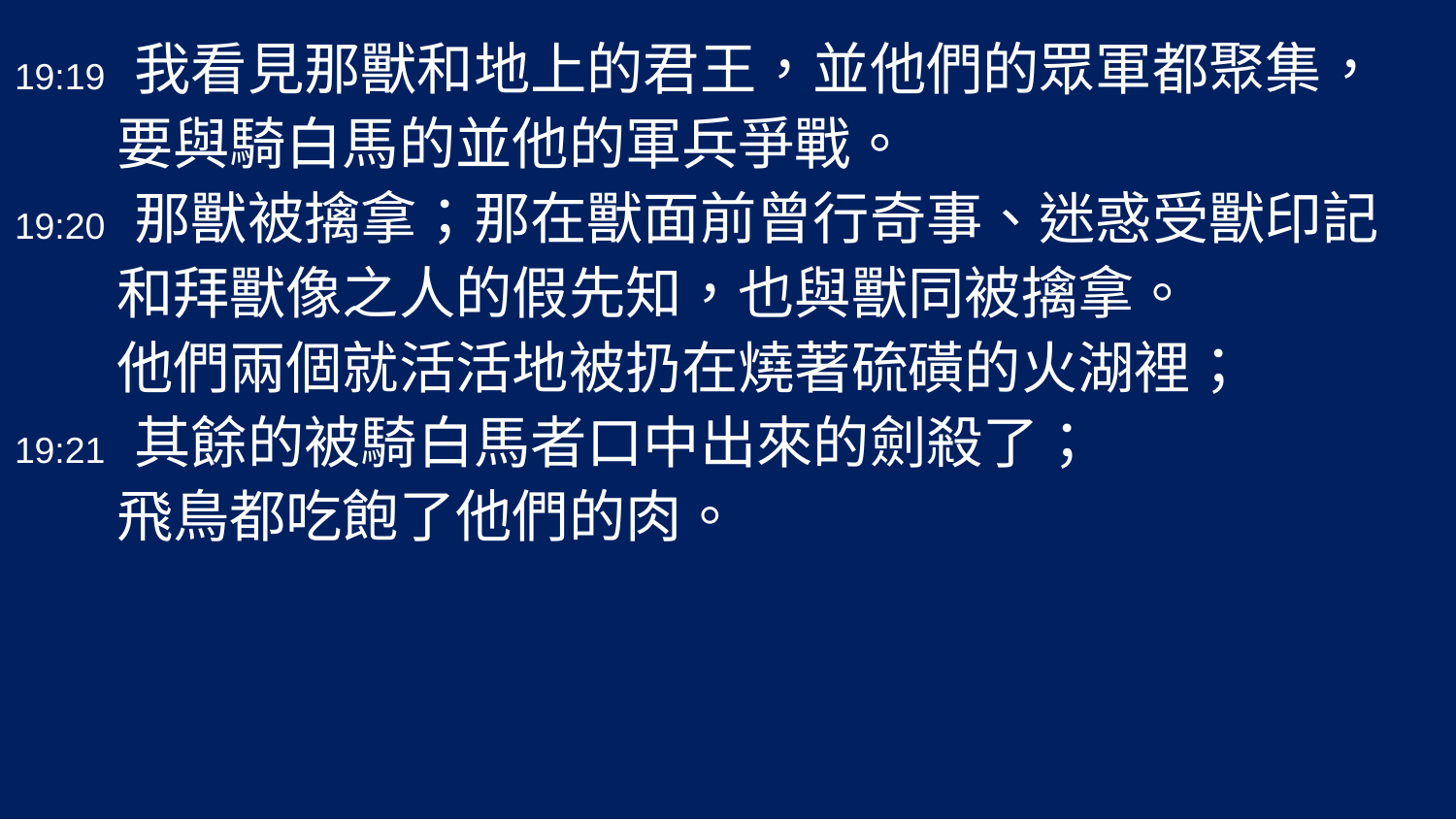

19:19 我看見那獸和地上的君王，並他們的眾軍都聚集，
       要與騎白馬的並他的軍兵爭戰。
19:20 那獸被擒拿；那在獸面前曾行奇事、迷惑受獸印記
       和拜獸像之人的假先知，也與獸同被擒拿。
       他們兩個就活活地被扔在燒著硫磺的火湖裡；
19:21 其餘的被騎白馬者口中出來的劍殺了；
       飛鳥都吃飽了他們的肉。